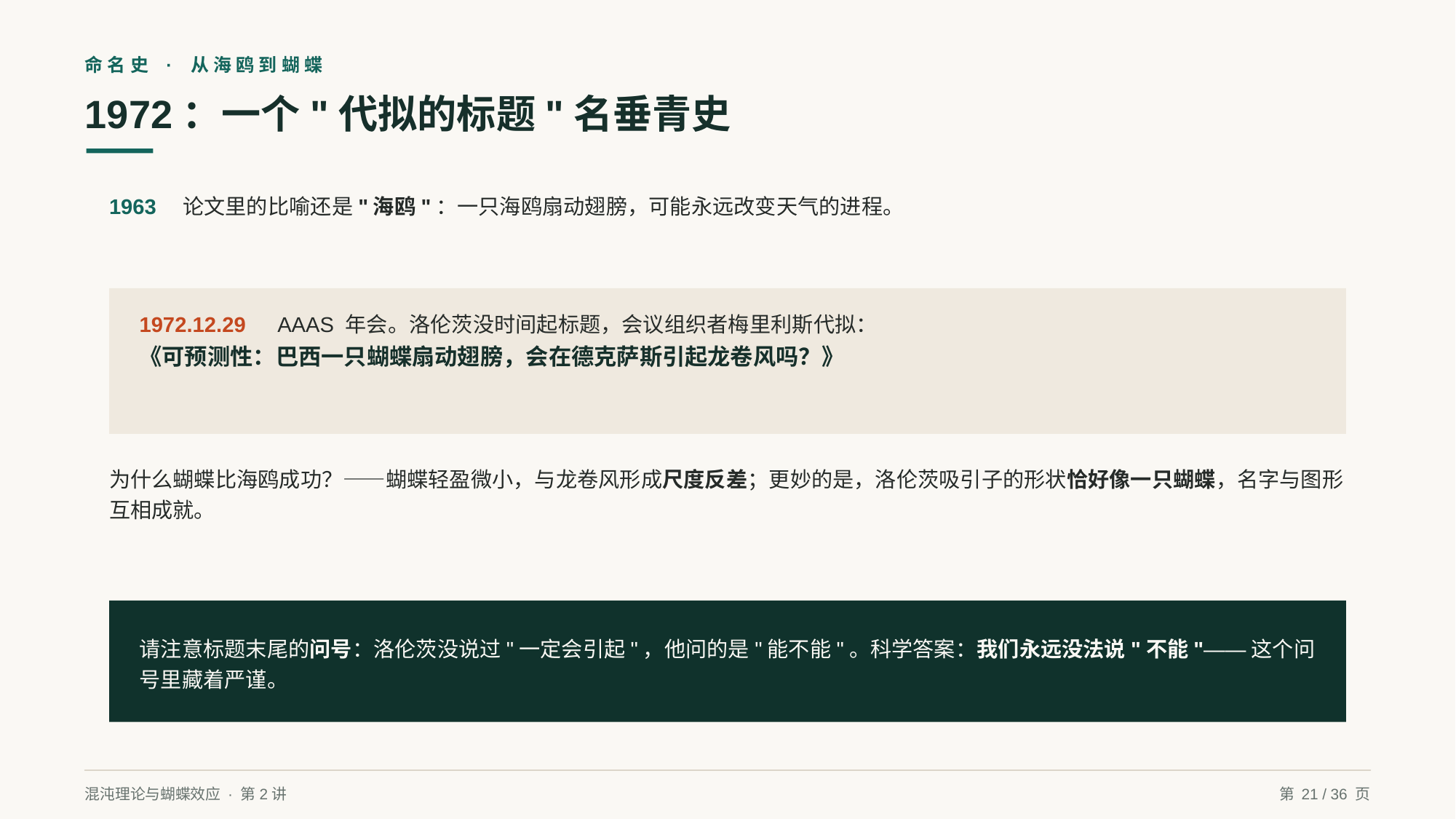

命名史 · 从海鸥到蝴蝶
1972：一个"代拟的标题"名垂青史

1963　论文里的比喻还是"海鸥"：一只海鸥扇动翅膀，可能永远改变天气的进程。

1972.12.29　AAAS 年会。洛伦茨没时间起标题，会议组织者梅里利斯代拟：
《可预测性：巴西一只蝴蝶扇动翅膀，会在德克萨斯引起龙卷风吗？》
为什么蝴蝶比海鸥成功？——蝴蝶轻盈微小，与龙卷风形成尺度反差；更妙的是，洛伦茨吸引子的形状恰好像一只蝴蝶，名字与图形互相成就。

请注意标题末尾的问号：洛伦茨没说过"一定会引起"，他问的是"能不能"。科学答案：我们永远没法说"不能"——这个问号里藏着严谨。

混沌理论与蝴蝶效应 · 第2讲
第 21 / 36 页